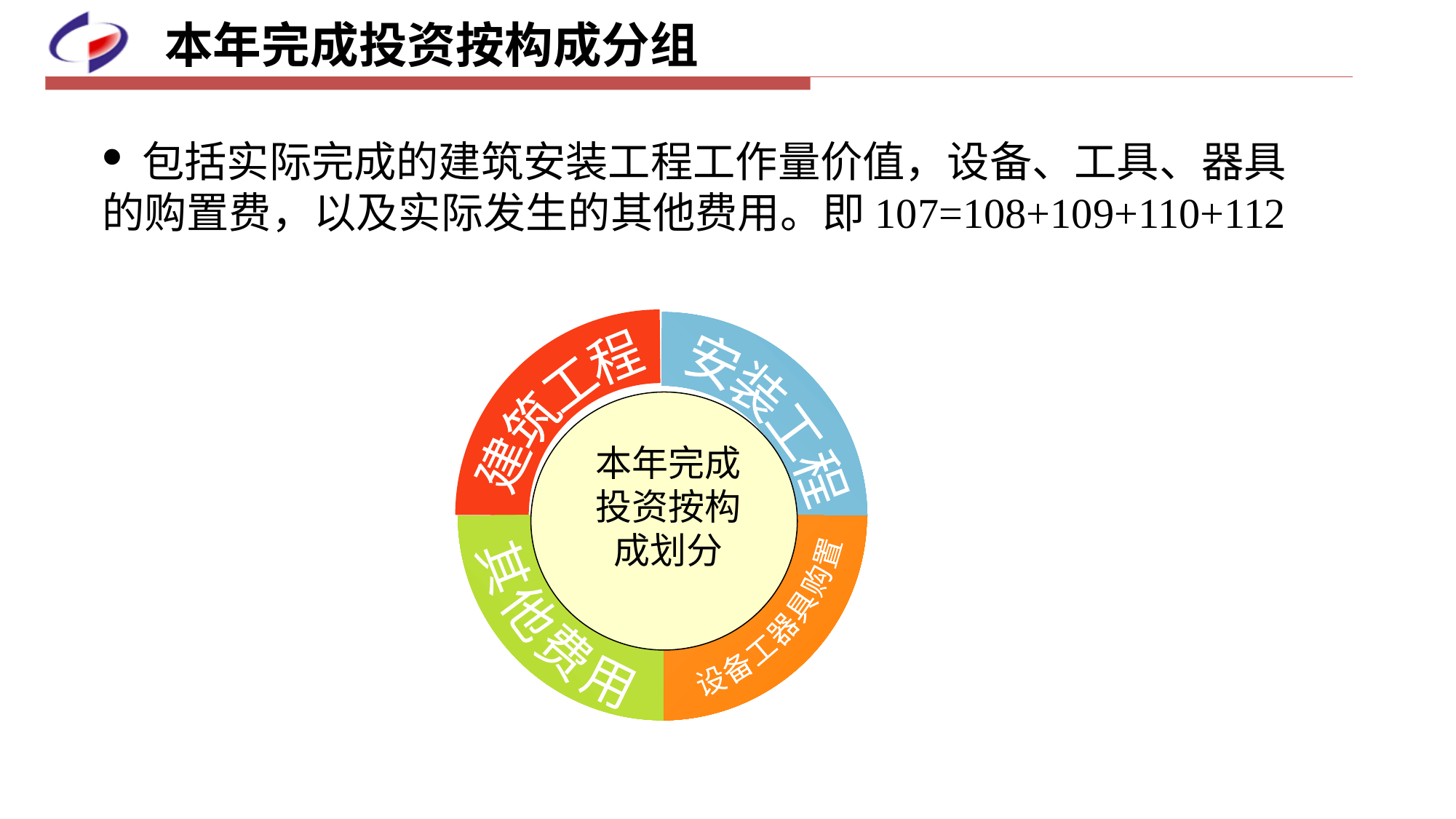

# 本年完成投资按构成分组
 包括实际完成的建筑安装工程工作量价值，设备、工具、器具的购置费，以及实际发生的其他费用。即107=108+109+110+112

建筑工程
安装工程

本年完成投资按构成划分
设备工器具购置
其他费用